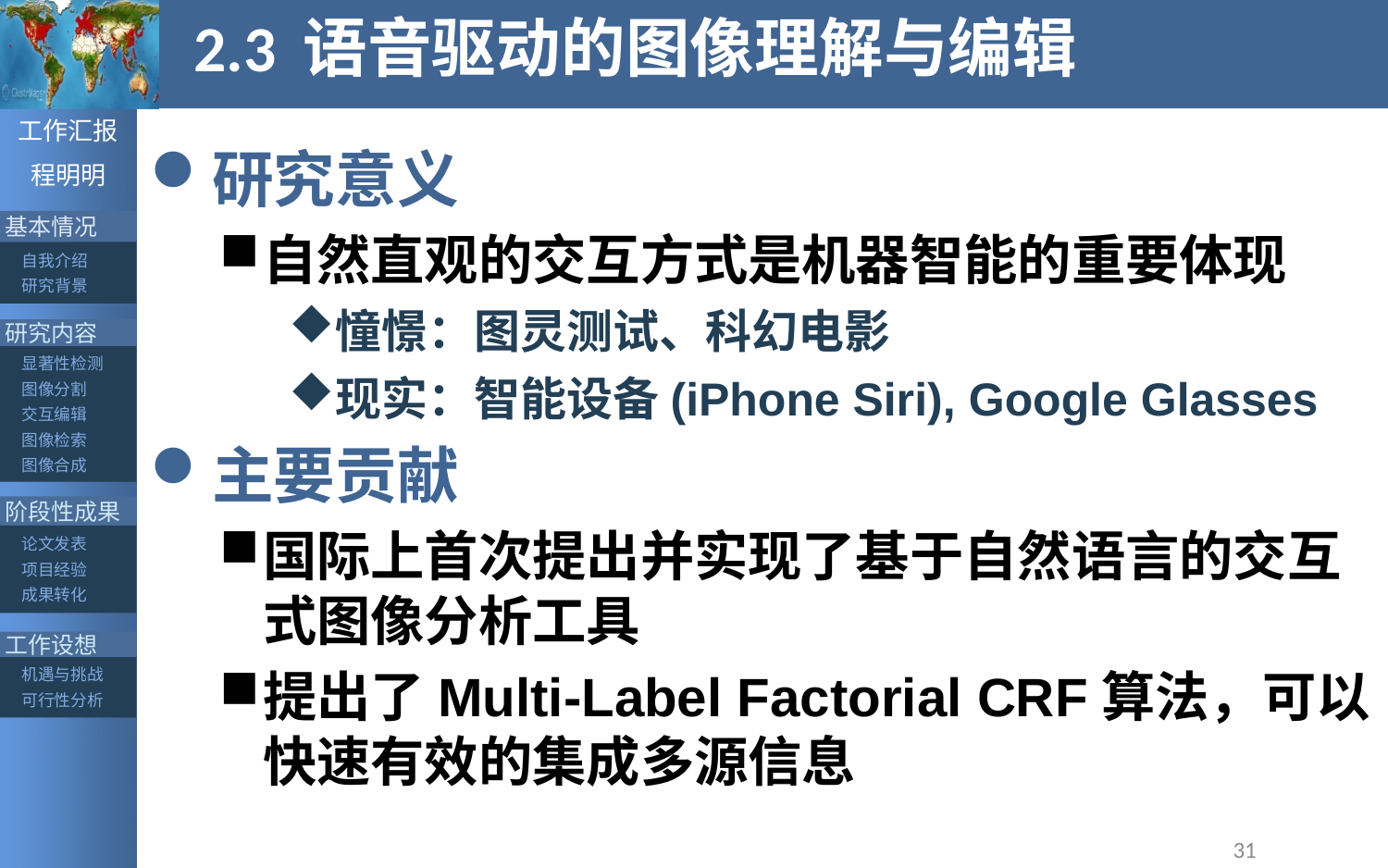

# 2.3 语音驱动的图像理解与编辑
研究意义
自然直观的交互方式是机器智能的重要体现
憧憬：图灵测试、科幻电影
现实：智能设备(iPhone Siri), Google Glasses
主要贡献
国际上首次提出并实现了基于自然语言的交互式图像分析工具
提出了Multi-Label Factorial CRF算法，可以快速有效的集成多源信息
31